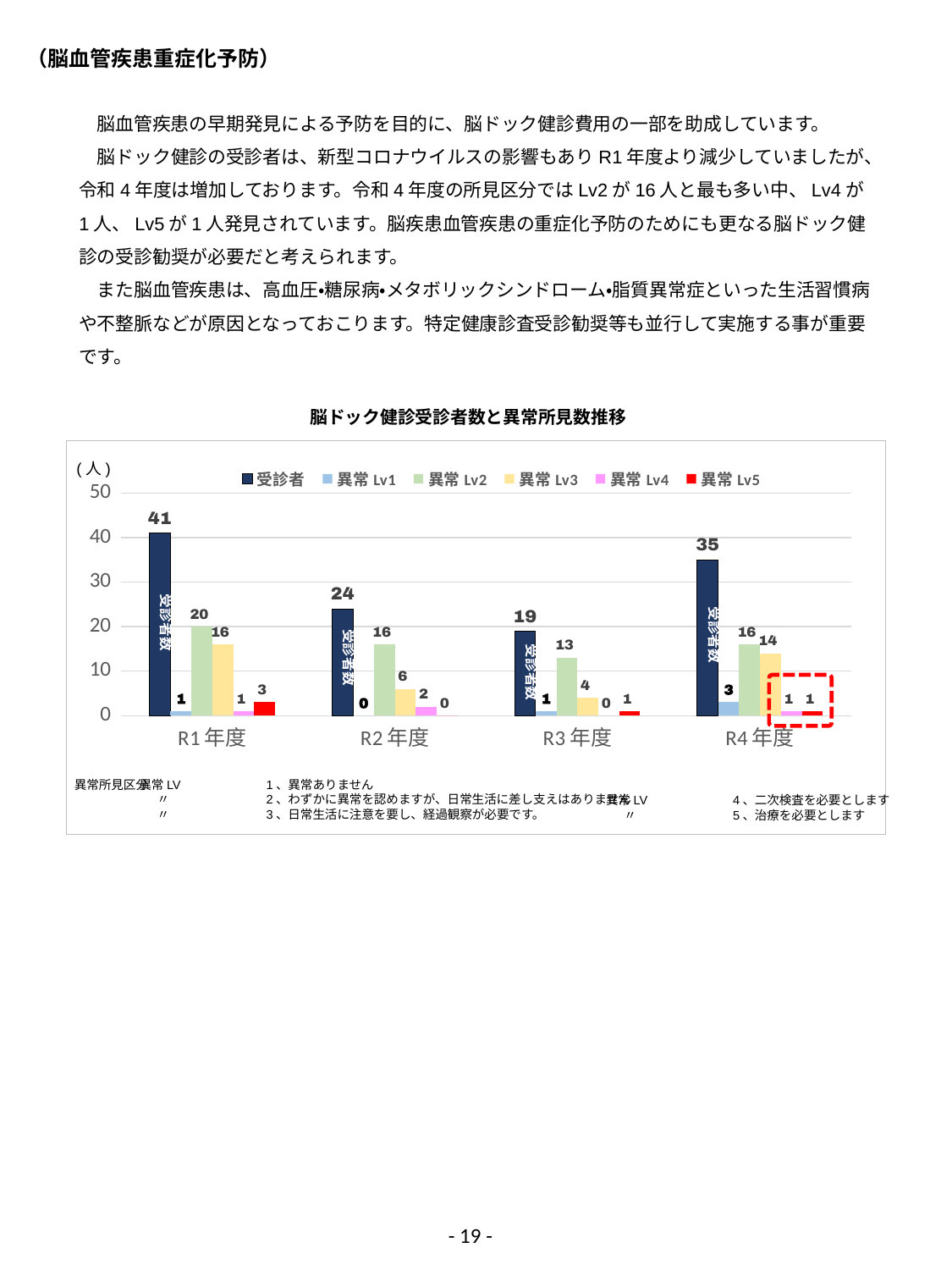

（脳血管疾患重症化予防）
　脳血管疾患の早期発見による予防を目的に、脳ドック健診費用の一部を助成しています。
　脳ドック健診の受診者は、新型コロナウイルスの影響もありR1年度より減少していましたが、令和4年度は増加しております。令和4年度の所見区分ではLv2が16人と最も多い中、Lv4が1人、Lv5が1人発見されています。脳疾患血管疾患の重症化予防のためにも更なる脳ドック健診の受診勧奨が必要だと考えられます。
　また脳血管疾患は、高血圧・糖尿病・メタボリックシンドローム・脂質異常症といった生活習慣病や不整脈などが原因となっておこります。特定健康診査受診勧奨等も並行して実施する事が重要です。
脳ドック健診受診者数と異常所見数推移

### Chart

| Category | 受診者 | 異常Lv1 | 異常Lv2 | 異常Lv3 | 異常Lv4 | 異常Lv5 |
|---|---|---|---|---|---|---|
| R1年度 | 41.0 | 1.0 | 20.0 | 16.0 | 1.0 | 3.0 |
| R2年度 | 24.0 | 0.0 | 16.0 | 6.0 | 2.0 | 0.0 |
| R3年度 | 19.0 | 1.0 | 13.0 | 4.0 | 0.0 | 1.0 |
| R4年度 | 35.0 | 3.0 | 16.0 | 14.0 | 1.0 | 1.0 |
(人)
受診者数
受診者数
受診者数
受診者数

異常所見区分
異常LV	1、異常ありません
 　〃	2、わずかに異常を認めますが、日常生活に差し支えはありません
 　〃	3、日常生活に注意を要し、経過観察が必要です。
異常LV	4、二次検査を必要とします
 　〃	5、治療を必要とします
- 19 -